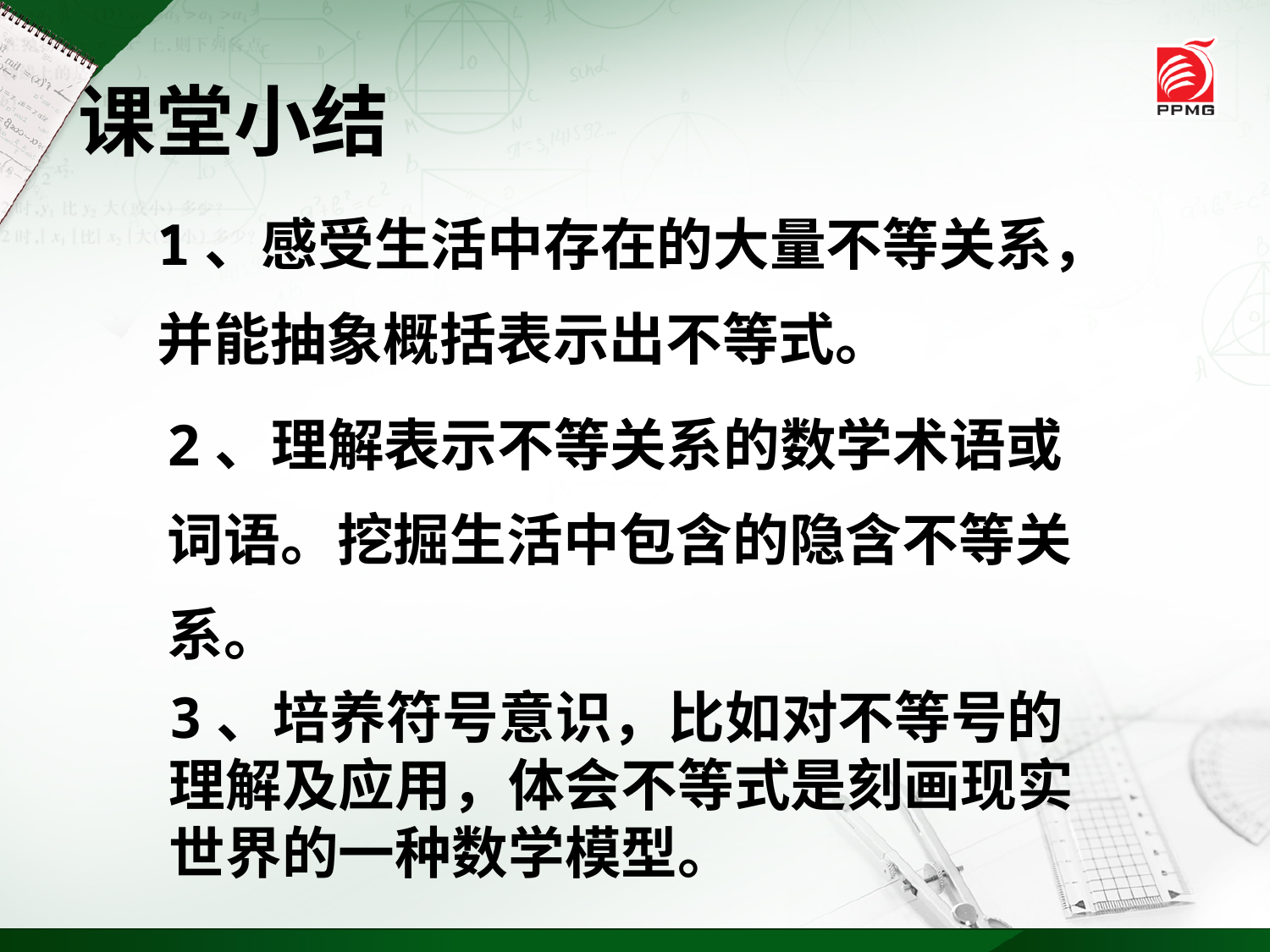

课堂小结
1、感受生活中存在的大量不等关系，并能抽象概括表示出不等式。
2、理解表示不等关系的数学术语或词语。挖掘生活中包含的隐含不等关系。
3、培养符号意识，比如对不等号的
理解及应用，体会不等式是刻画现实
世界的一种数学模型。